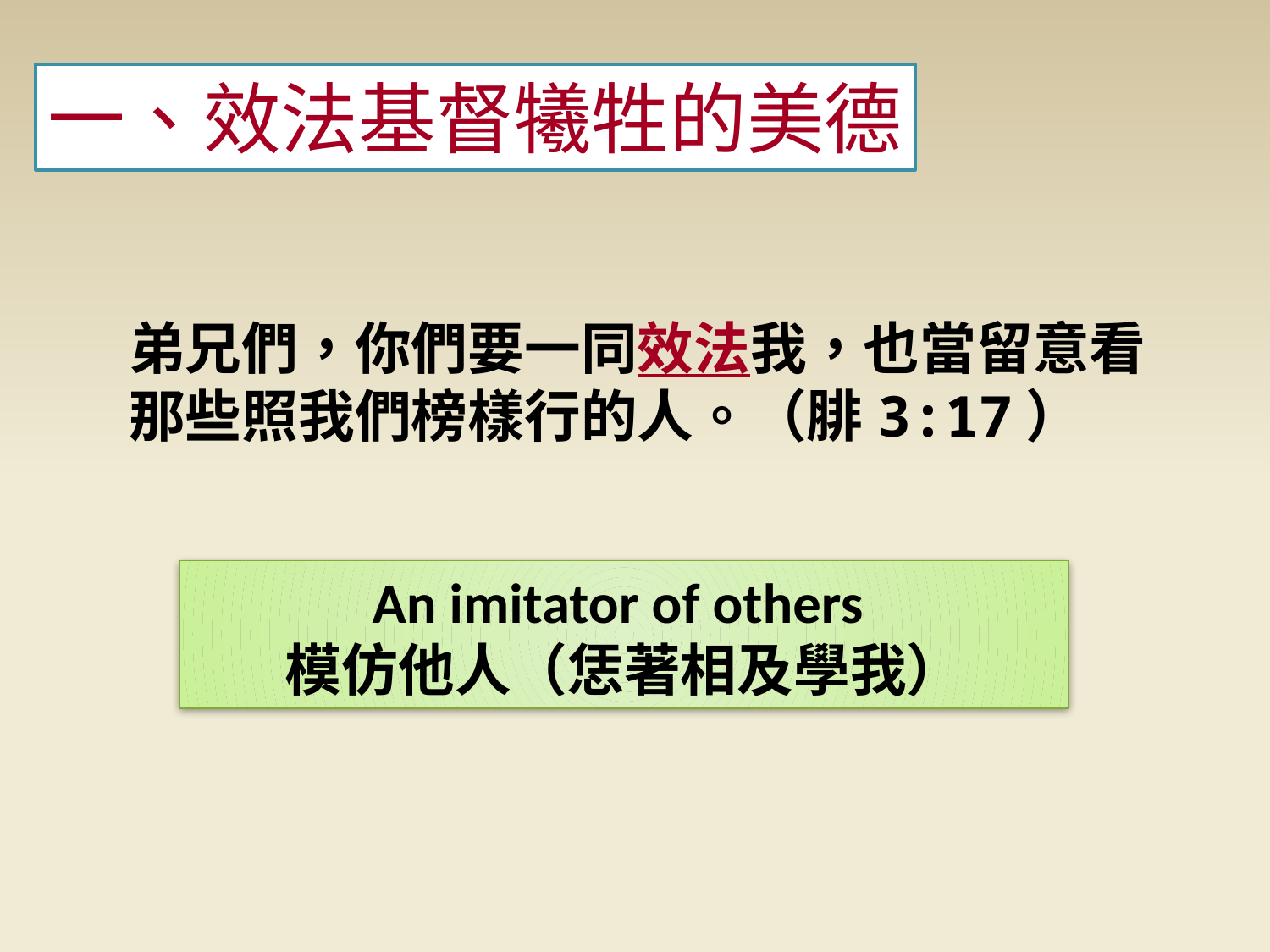

一、效法基督犧牲的美德
弟兄們，你們要一同效法我，也當留意看那些照我們榜樣行的人。（腓3:17）
An imitator of others
模仿他人（恁著相及學我）